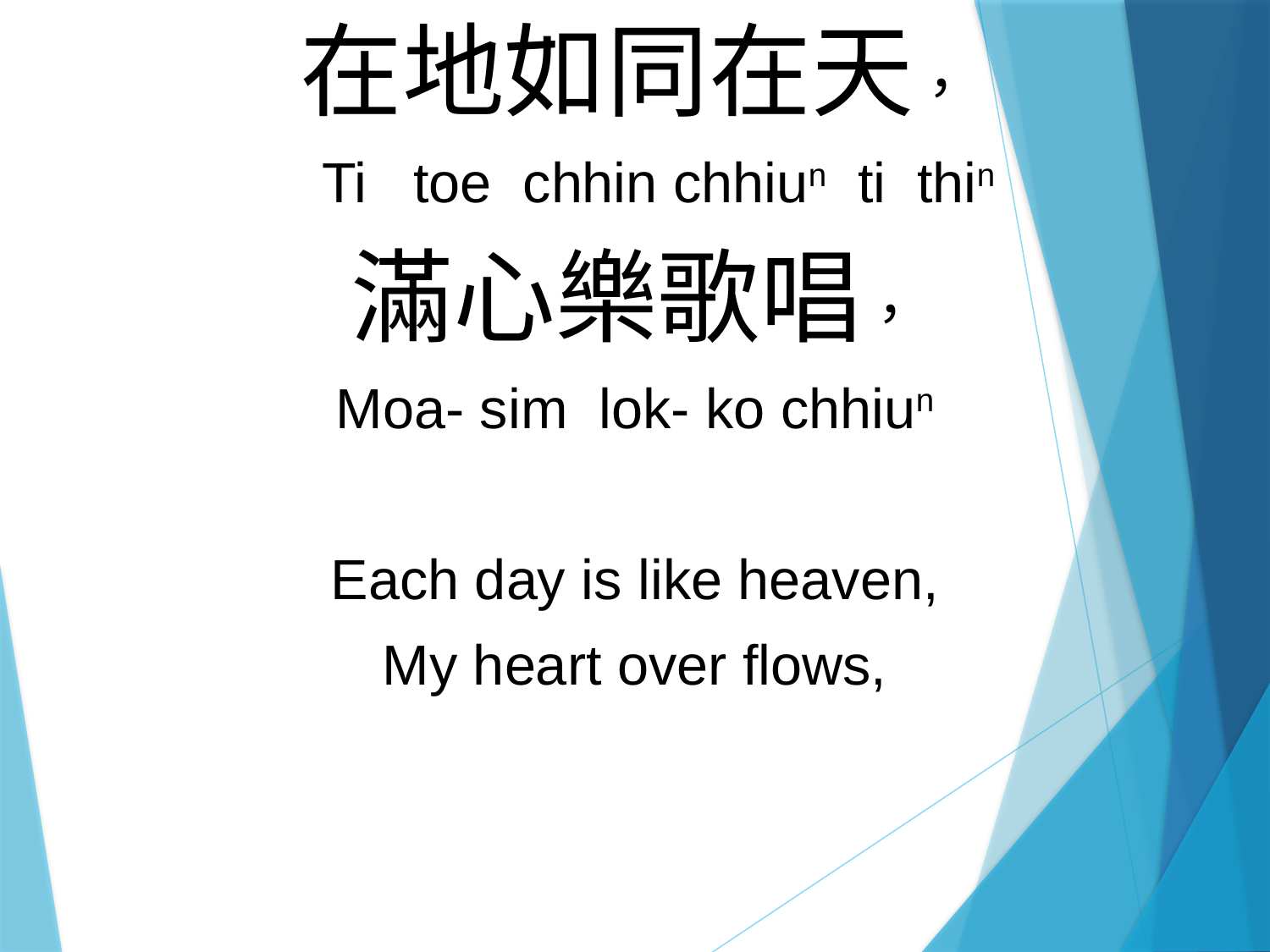

在地如同在天，
   Ti   toe  chhin chhiun  ti  thin
滿心樂歌唱，
Moa- sim  lok- ko chhiun

Each day is like heaven,
My heart over flows,